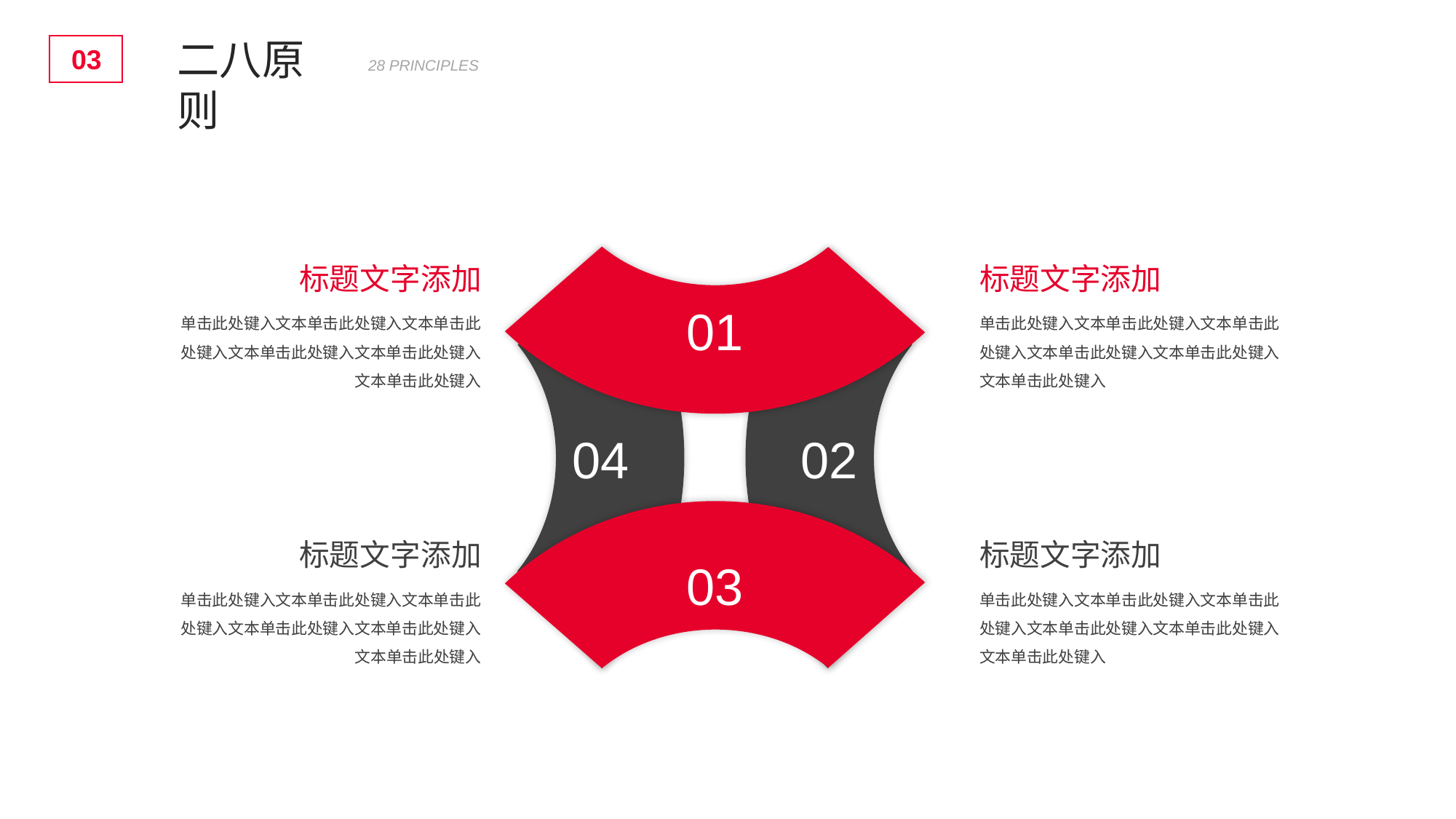

BY YUSHEN
二八原则

03
28 PRINCIPLES
01
标题文字添加
单击此处键入文本单击此处键入文本单击此处键入文本单击此处键入文本单击此处键入文本单击此处键入
04
标题文字添加
单击此处键入文本单击此处键入文本单击此处键入文本单击此处键入文本单击此处键入文本单击此处键入
02
标题文字添加
单击此处键入文本单击此处键入文本单击此处键入文本单击此处键入文本单击此处键入文本单击此处键入
03
标题文字添加
单击此处键入文本单击此处键入文本单击此处键入文本单击此处键入文本单击此处键入文本单击此处键入